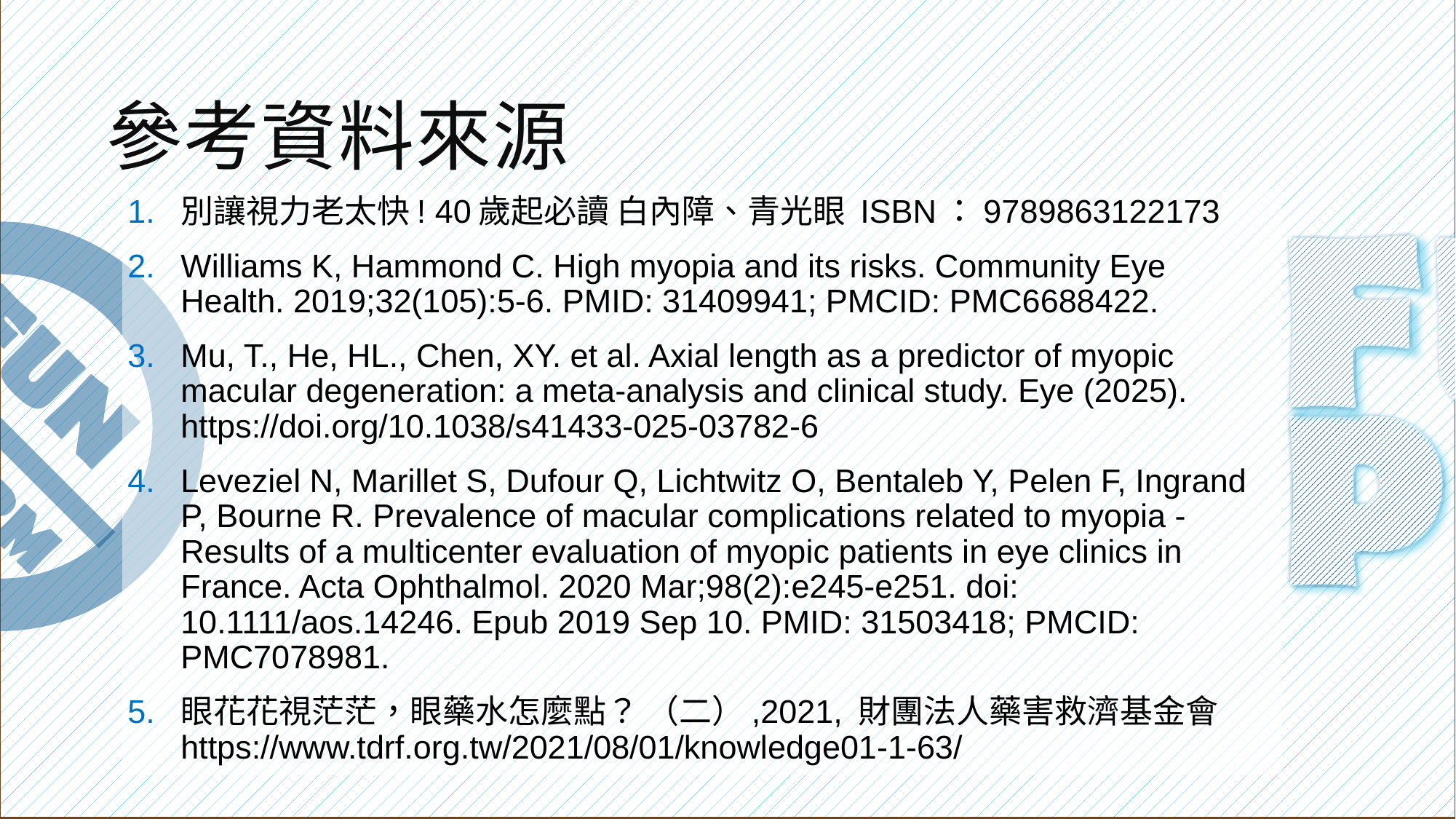

參考資料來源
別讓視力老太快! 40歲起必讀 白內障、青光眼 ISBN：9789863122173
Williams K, Hammond C. High myopia and its risks. Community Eye Health. 2019;32(105):5-6. PMID: 31409941; PMCID: PMC6688422.
Mu, T., He, HL., Chen, XY. et al. Axial length as a predictor of myopic macular degeneration: a meta-analysis and clinical study. Eye (2025). https://doi.org/10.1038/s41433-025-03782-6
Leveziel N, Marillet S, Dufour Q, Lichtwitz O, Bentaleb Y, Pelen F, Ingrand P, Bourne R. Prevalence of macular complications related to myopia - Results of a multicenter evaluation of myopic patients in eye clinics in France. Acta Ophthalmol. 2020 Mar;98(2):e245-e251. doi: 10.1111/aos.14246. Epub 2019 Sep 10. PMID: 31503418; PMCID: PMC7078981.
眼花花視茫茫，眼藥水怎麼點？ （二）,2021, 財團法人藥害救濟基金會https://www.tdrf.org.tw/2021/08/01/knowledge01-1-63/